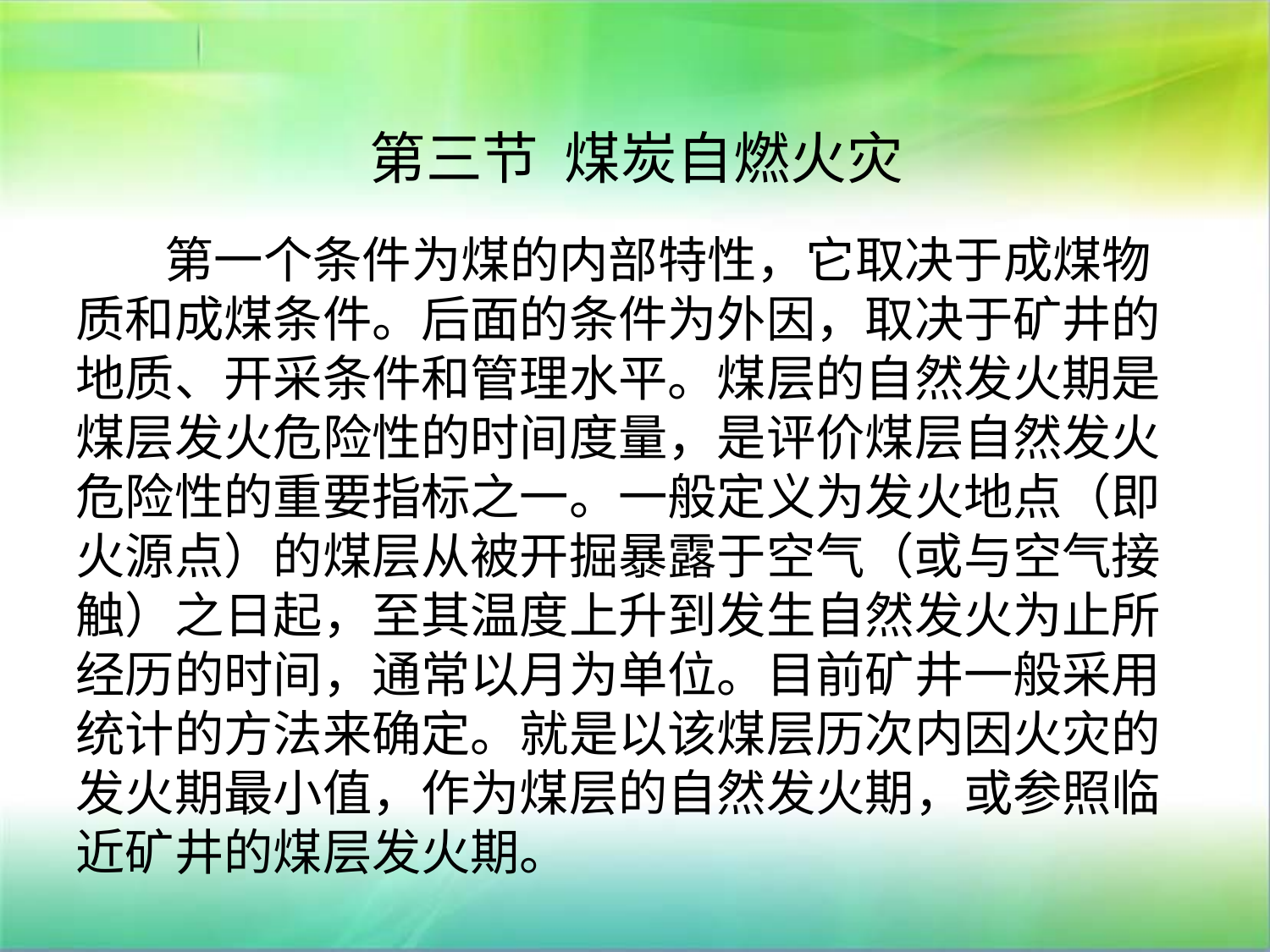

# 第三节  煤炭自燃火灾
       第一个条件为煤的内部特性，它取决于成煤物质和成煤条件。后面的条件为外因，取决于矿井的地质、开采条件和管理水平。煤层的自然发火期是煤层发火危险性的时间度量，是评价煤层自然发火危险性的重要指标之一。一般定义为发火地点（即火源点）的煤层从被开掘暴露于空气（或与空气接触）之日起，至其温度上升到发生自然发火为止所经历的时间，通常以月为单位。目前矿井一般采用统计的方法来确定。就是以该煤层历次内因火灾的发火期最小值，作为煤层的自然发火期，或参照临近矿井的煤层发火期。